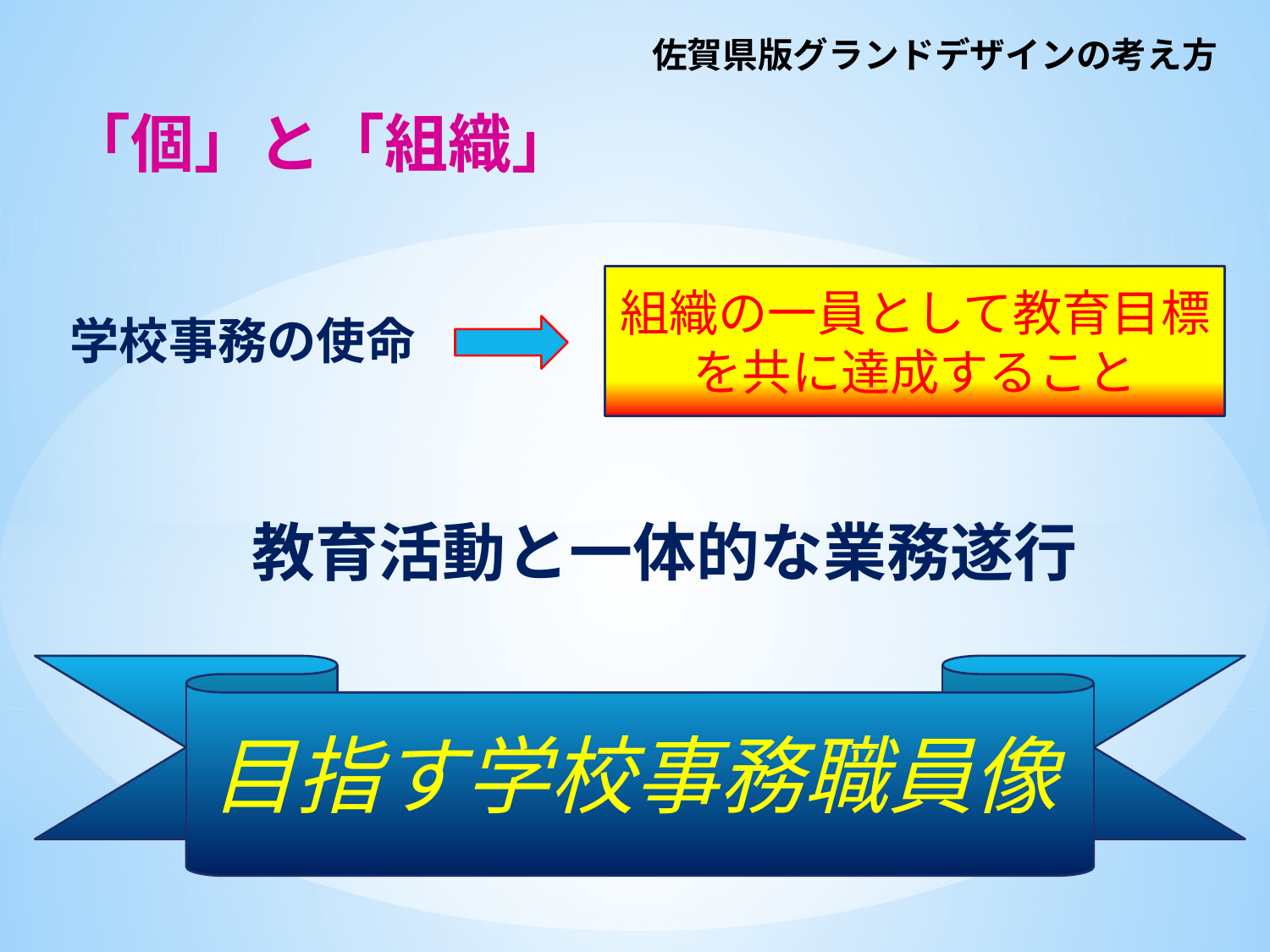

# 佐賀県版グランドデザインの考え方
「個」と「組織」
組織の一員として教育目標を共に達成すること
学校事務の使命

教育活動と一体的な業務遂行

目指す学校事務職員像